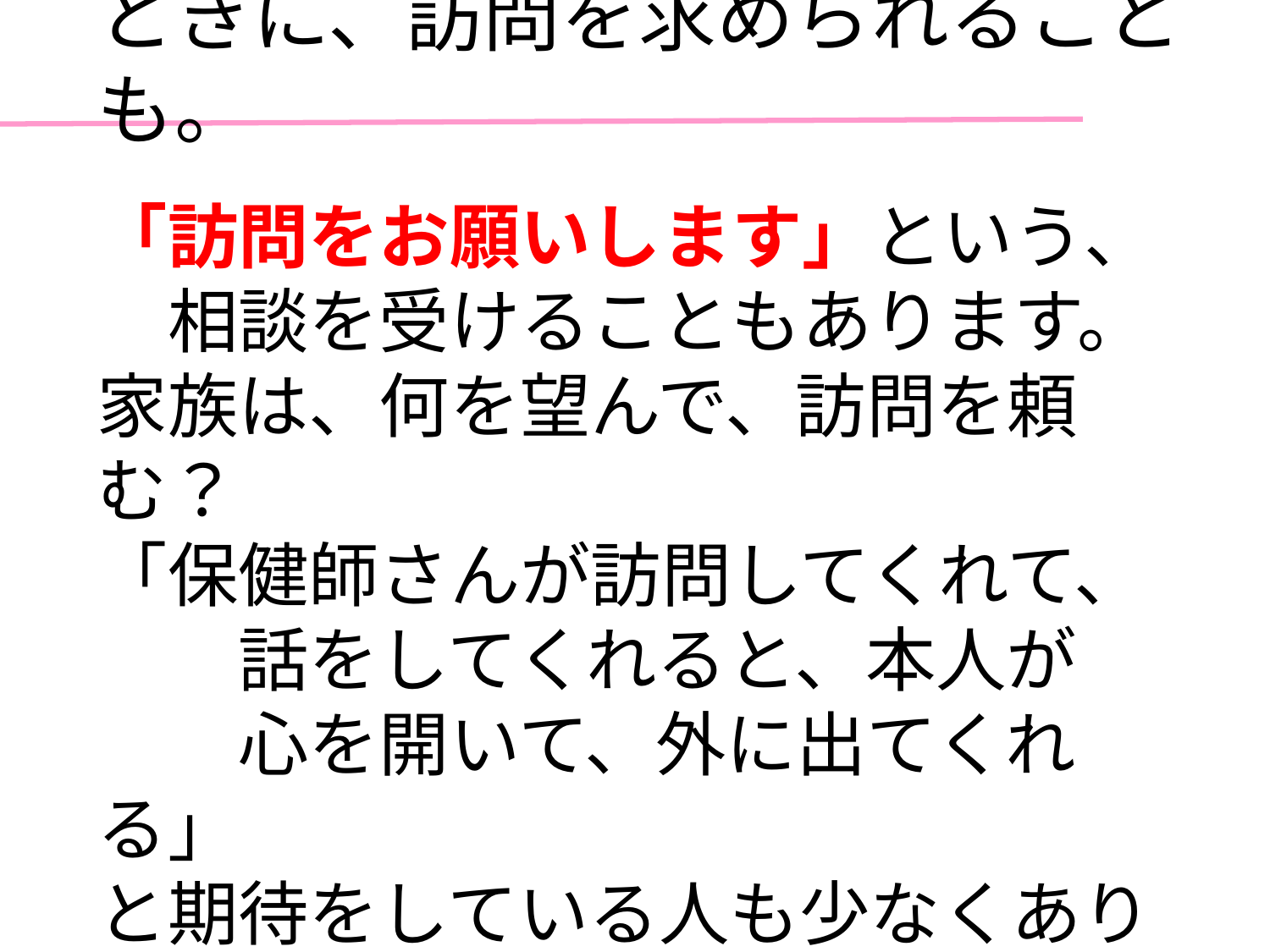

ときに、訪問を求められることも。
「訪問をお願いします」という、
　相談を受けることもあります。
家族は、何を望んで、訪問を頼む？
「保健師さんが訪問してくれて、
　　話をしてくれると、本人が
　　心を開いて、外に出てくれる」
と期待をしている人も少なくありませんが、現実は、難しい・・・・よね。